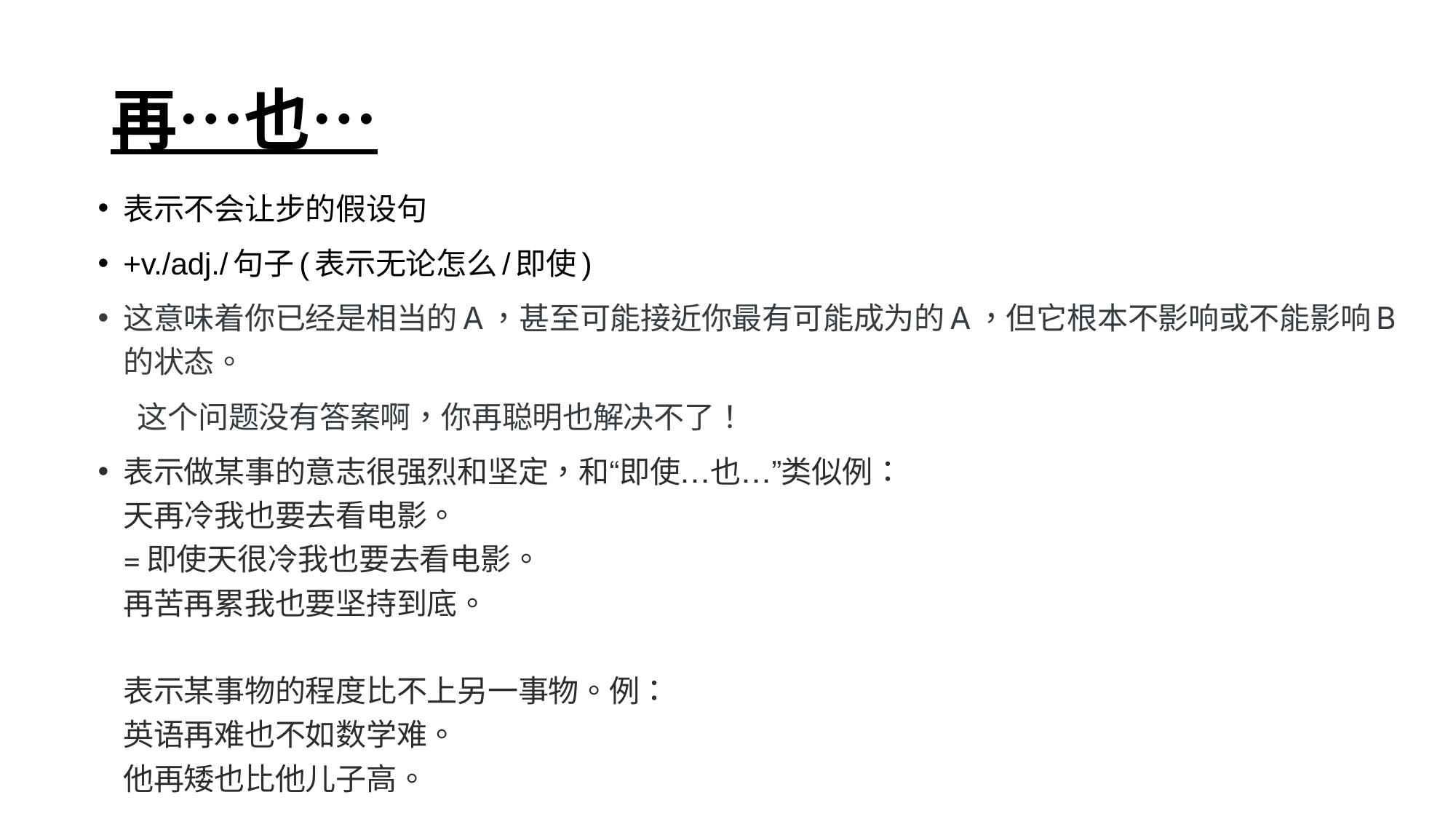

# 再…也…
表示不会让步的假设句
+v./adj./句子(表示无论怎么/即使)
这意味着你已经是相当的A，甚至可能接近你最有可能成为的A，但它根本不影响或不能影响B的状态。
    这个问题没有答案啊，你再聪明也解决不了！
表示做某事的意志很强烈和坚定，和“即使…也…”类似例：
天再冷我也要去看电影。
=即使天很冷我也要去看电影。
再苦再累我也要坚持到底。
表示某事物的程度比不上另一事物。例：
英语再难也不如数学难。
他再矮也比他儿子高。